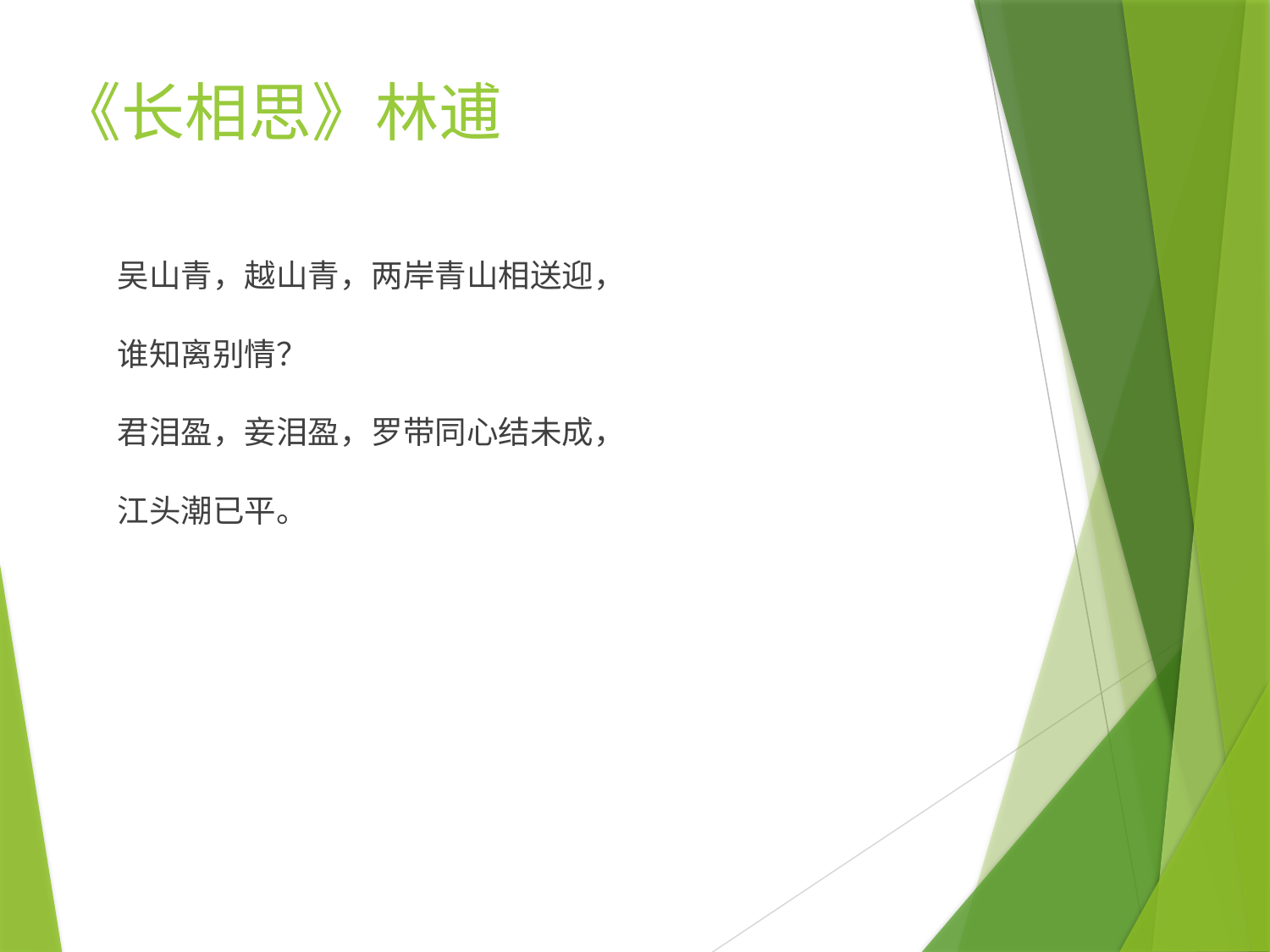

# 《长相思》林逋
吴山青，越山青，两岸青山相送迎，
谁知离别情？
君泪盈，妾泪盈，罗带同心结未成，
江头潮已平。